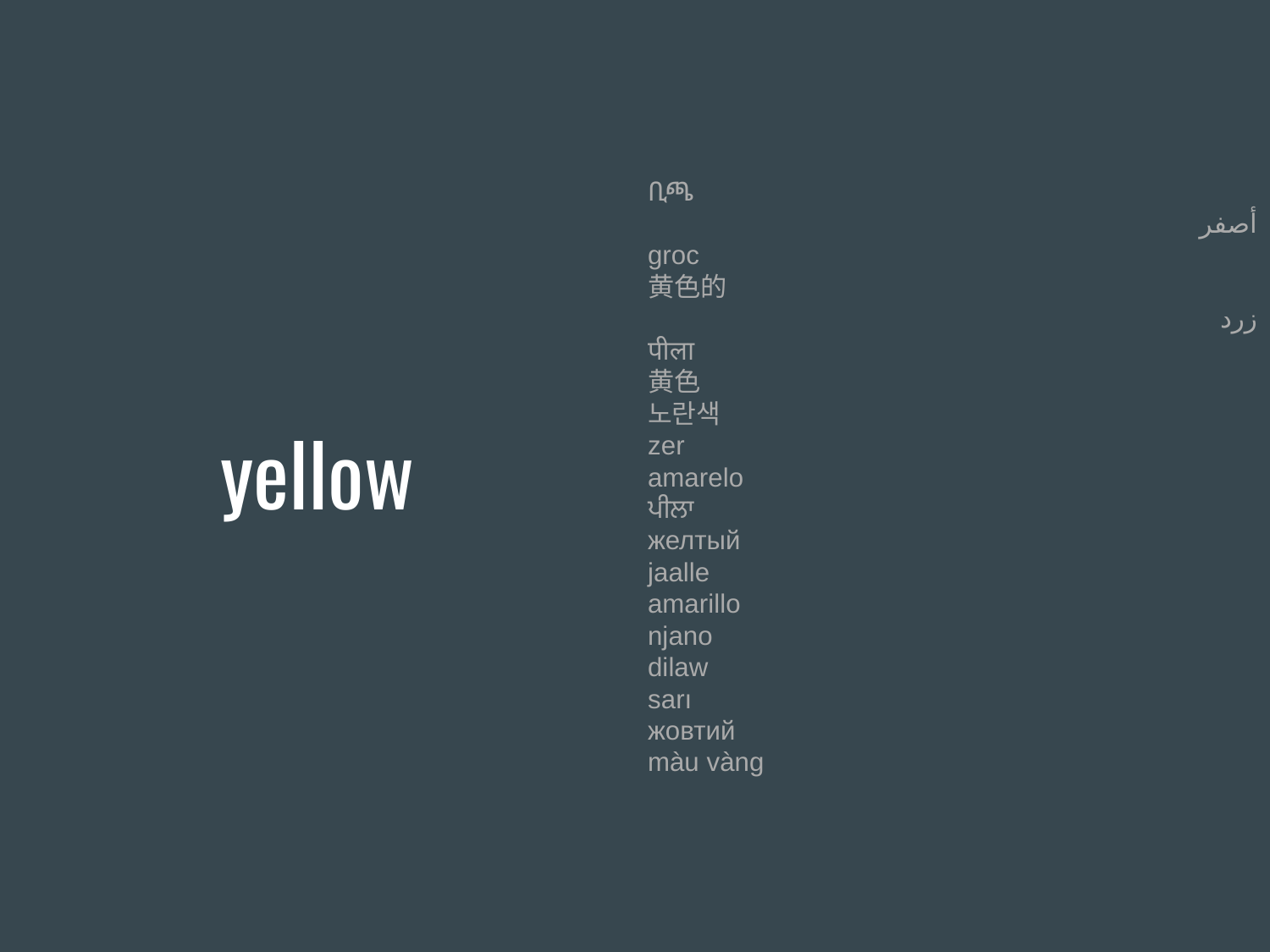

yellow
ቢጫ
أصفر
groc
黄色的
زرد
पीला
黄色
노란색
zer
amarelo
ਪੀਲਾ
желтый
jaalle
amarillo
njano
dilaw
sarı
жовтий
màu vàng